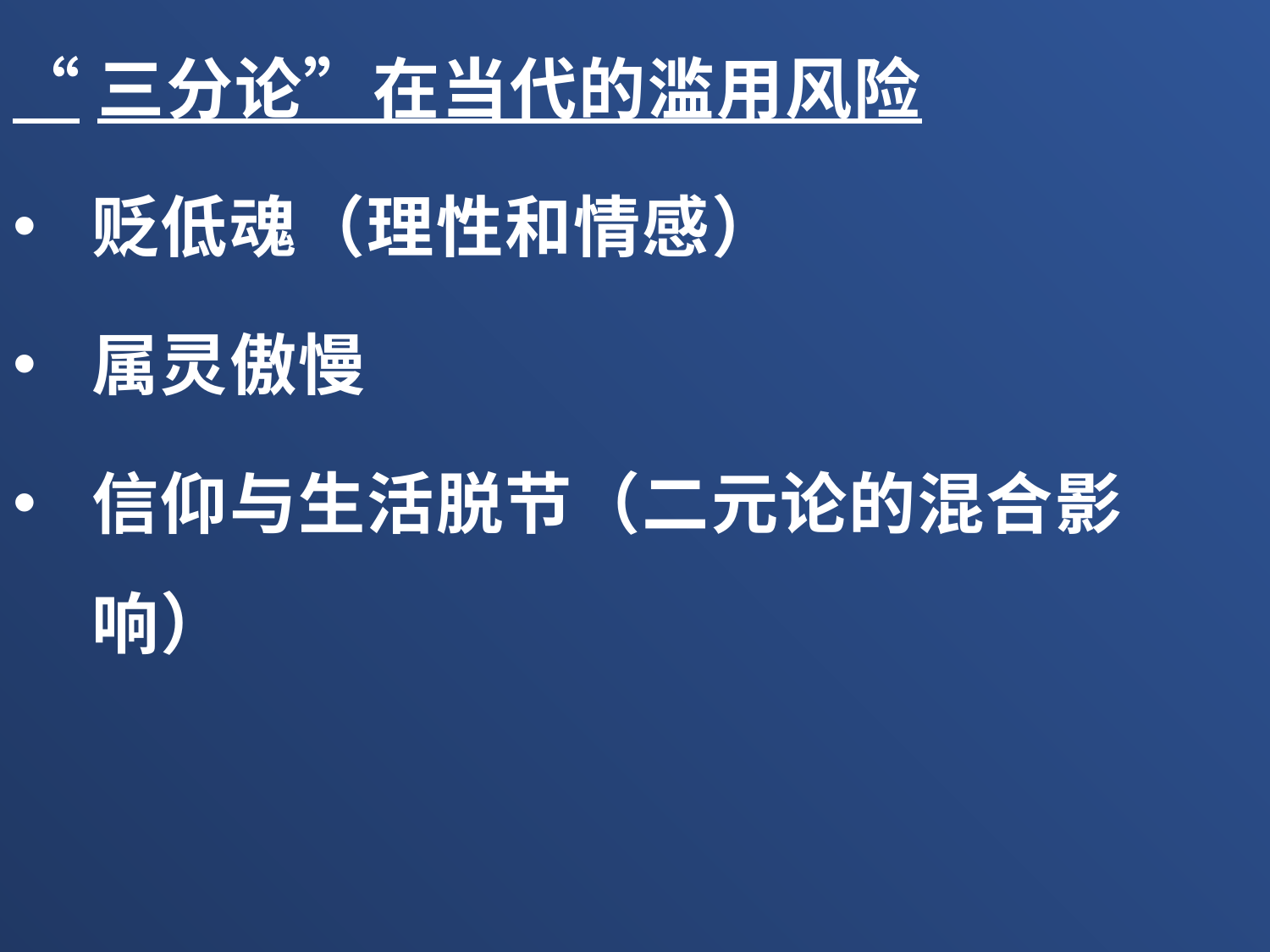

“三分论”在当代的滥用风险
贬低魂（理性和情感）
属灵傲慢
信仰与生活脱节（二元论的混合影响）